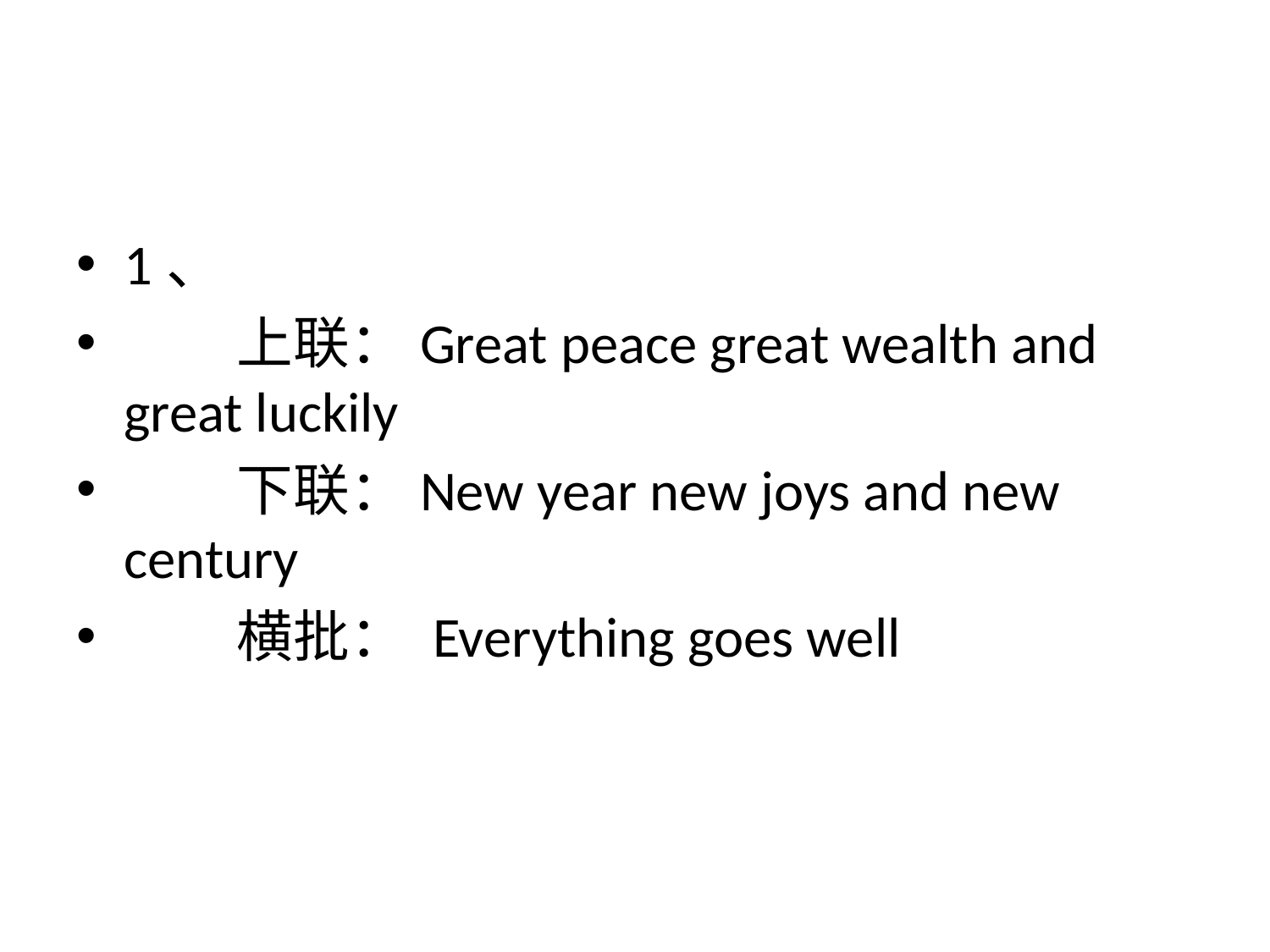

#
1、
　　上联：Great peace great wealth and great luckily
　　下联：New year new joys and new century
　　横批： Everything goes well